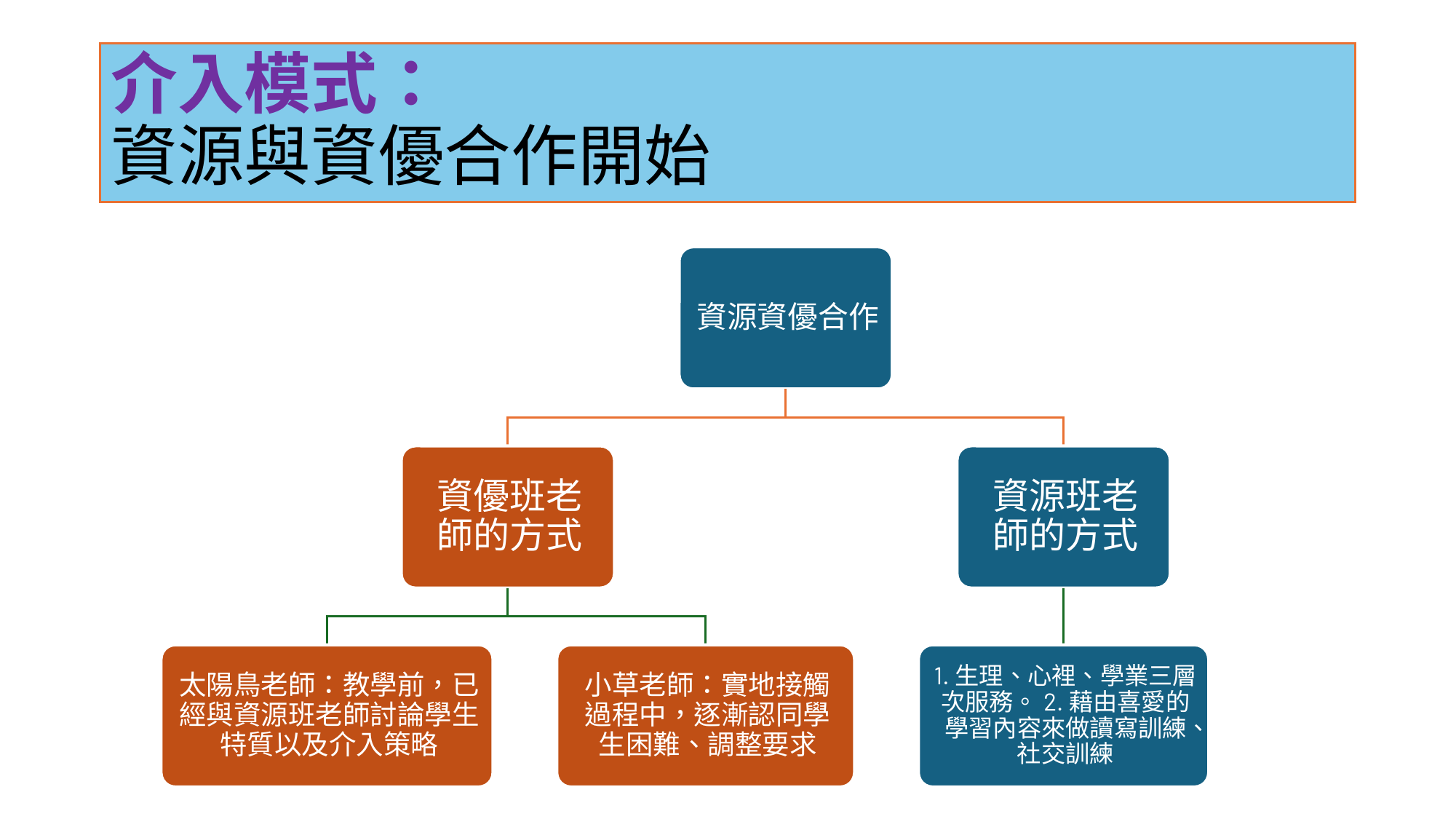

# 介入模式： 資源與資優合作開始
資源資優合作
資優班老師的方式
太陽鳥老師：教學前，已經與資源班老師討論學生特質以及介入策略
小草老師：實地接觸過程中，逐漸認同學生困難、調整要求
資源班老師的方式
1.生理、心裡、學業三層次服務。2.藉由喜愛的學習內容來做讀寫訓練、社交訓練